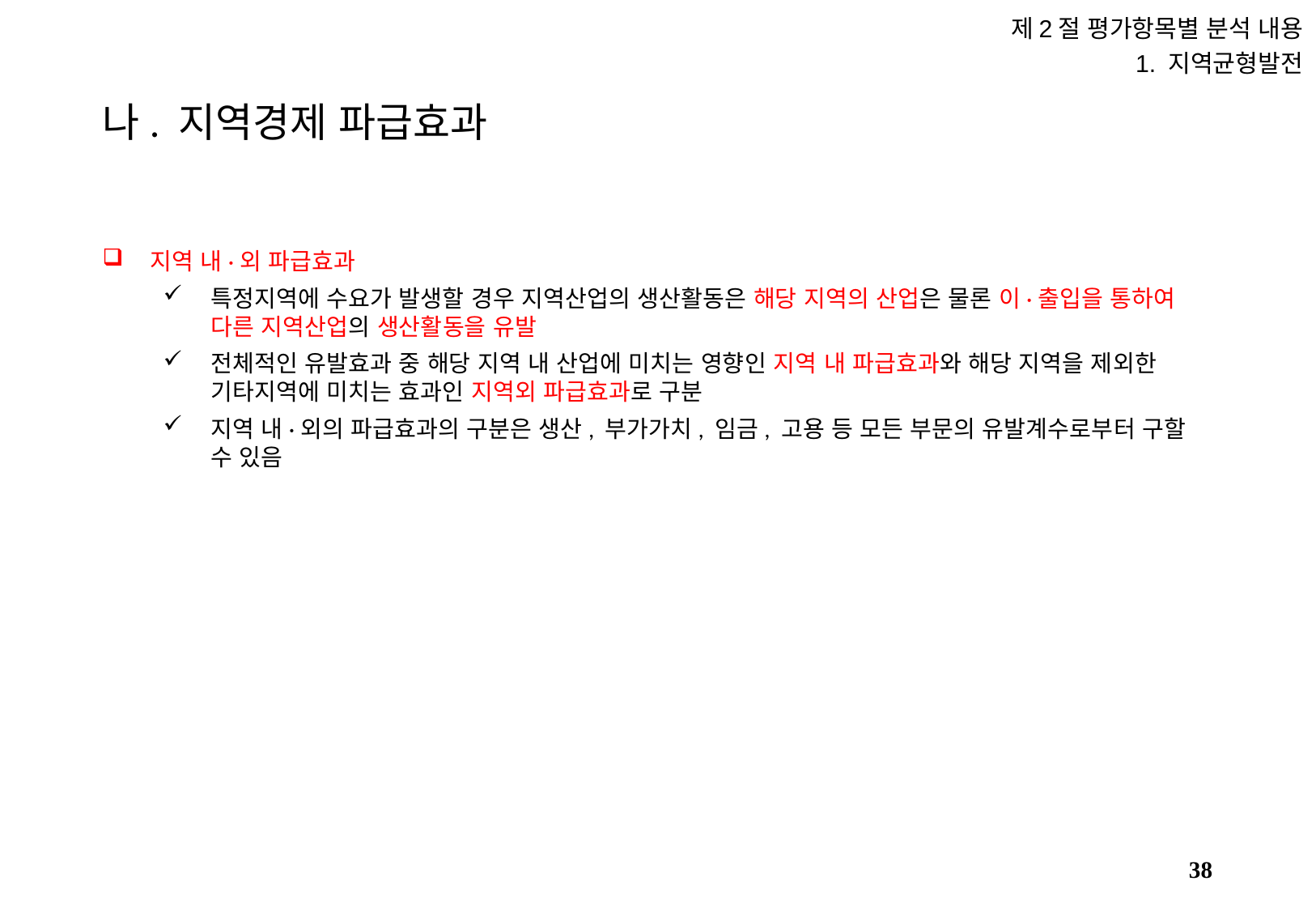

제2절 평가항목별 분석 내용
1. 지역균형발전
# 나. 지역경제 파급효과
지역 내·외 파급효과
특정지역에 수요가 발생할 경우 지역산업의 생산활동은 해당 지역의 산업은 물론 이·출입을 통하여 다른 지역산업의 생산활동을 유발
전체적인 유발효과 중 해당 지역 내 산업에 미치는 영향인 지역 내 파급효과와 해당 지역을 제외한 기타지역에 미치는 효과인 지역외 파급효과로 구분
지역 내·외의 파급효과의 구분은 생산, 부가가치, 임금, 고용 등 모든 부문의 유발계수로부터 구할 수 있음
38